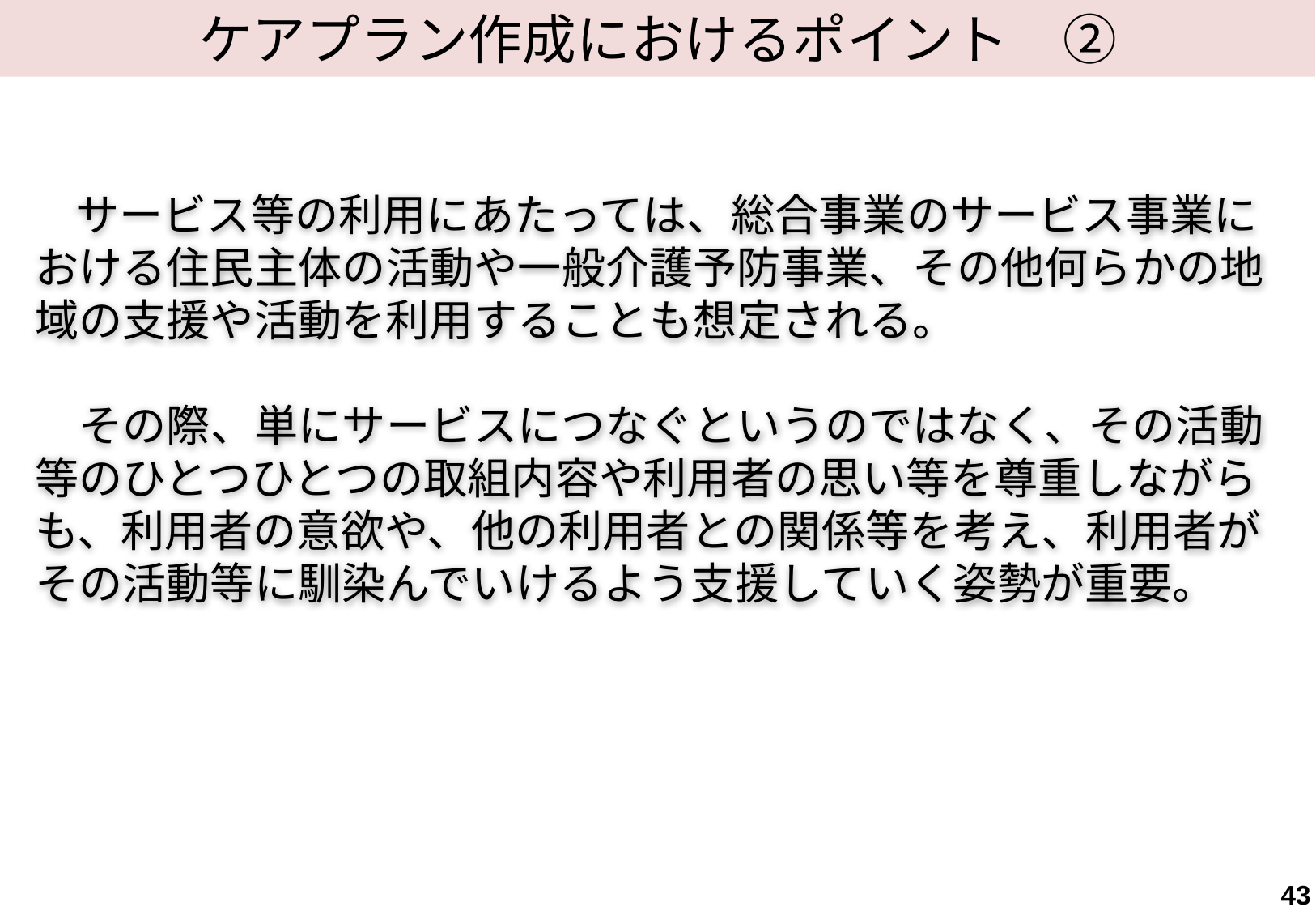

ケアプラン作成におけるポイント　②
　サービス等の利用にあたっては、総合事業のサービス事業における住民主体の活動や一般介護予防事業、その他何らかの地域の支援や活動を利用することも想定される。

　その際、単にサービスにつなぐというのではなく、その活動等のひとつひとつの取組内容や利用者の思い等を尊重しながらも、利用者の意欲や、他の利用者との関係等を考え、利用者がその活動等に馴染んでいけるよう支援していく姿勢が重要。
43